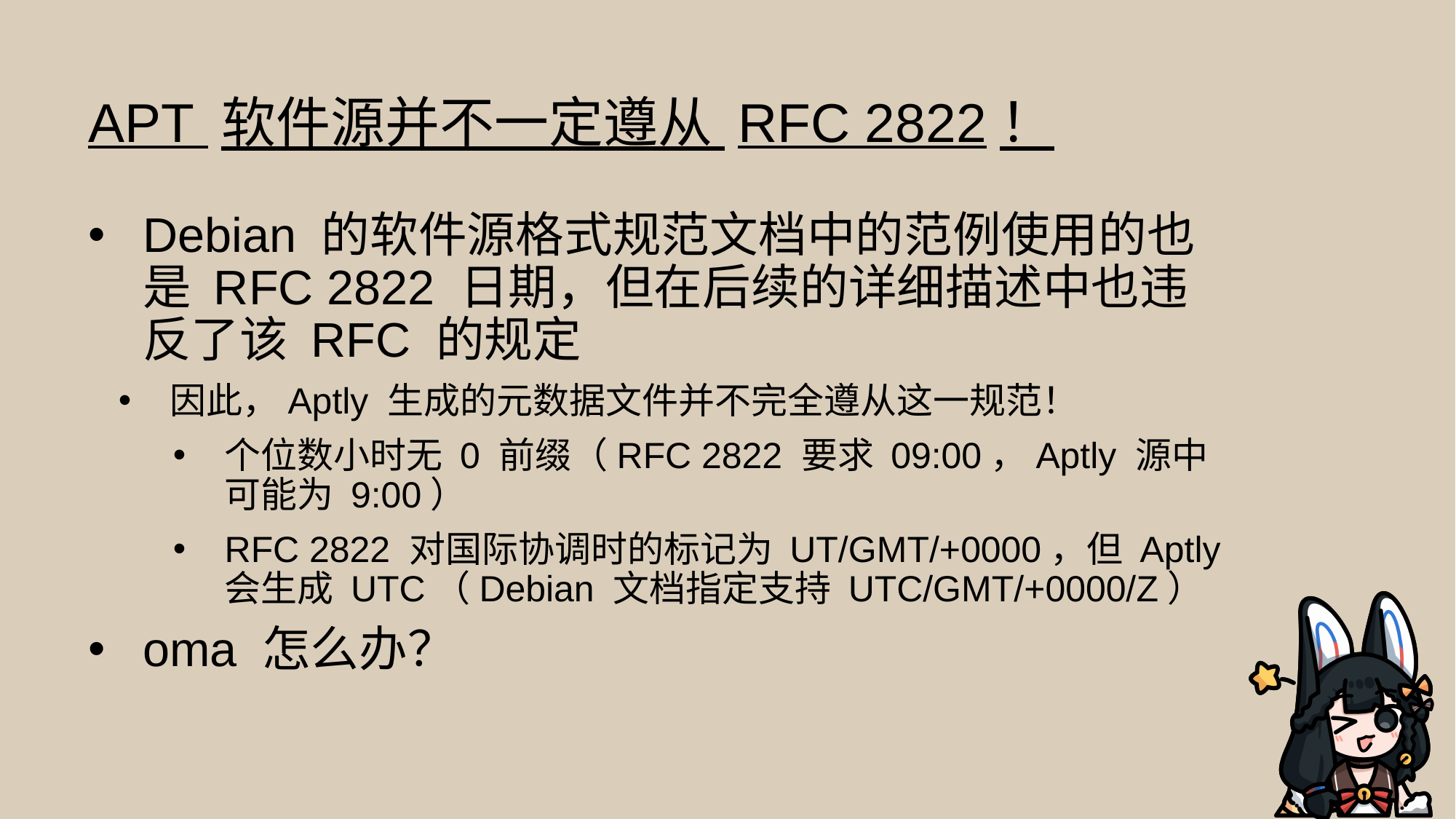

# APT 软件源并不一定遵从 RFC 2822！
Debian 的软件源格式规范文档中的范例使用的也是 RFC 2822 日期，但在后续的详细描述中也违反了该 RFC 的规定
因此，Aptly 生成的元数据文件并不完全遵从这一规范！
个位数小时无 0 前缀（RFC 2822 要求 09:00，Aptly 源中可能为 9:00）
RFC 2822 对国际协调时的标记为 UT/GMT/+0000，但 Aptly 会生成 UTC（Debian 文档指定支持 UTC/GMT/+0000/Z）
oma 怎么办？